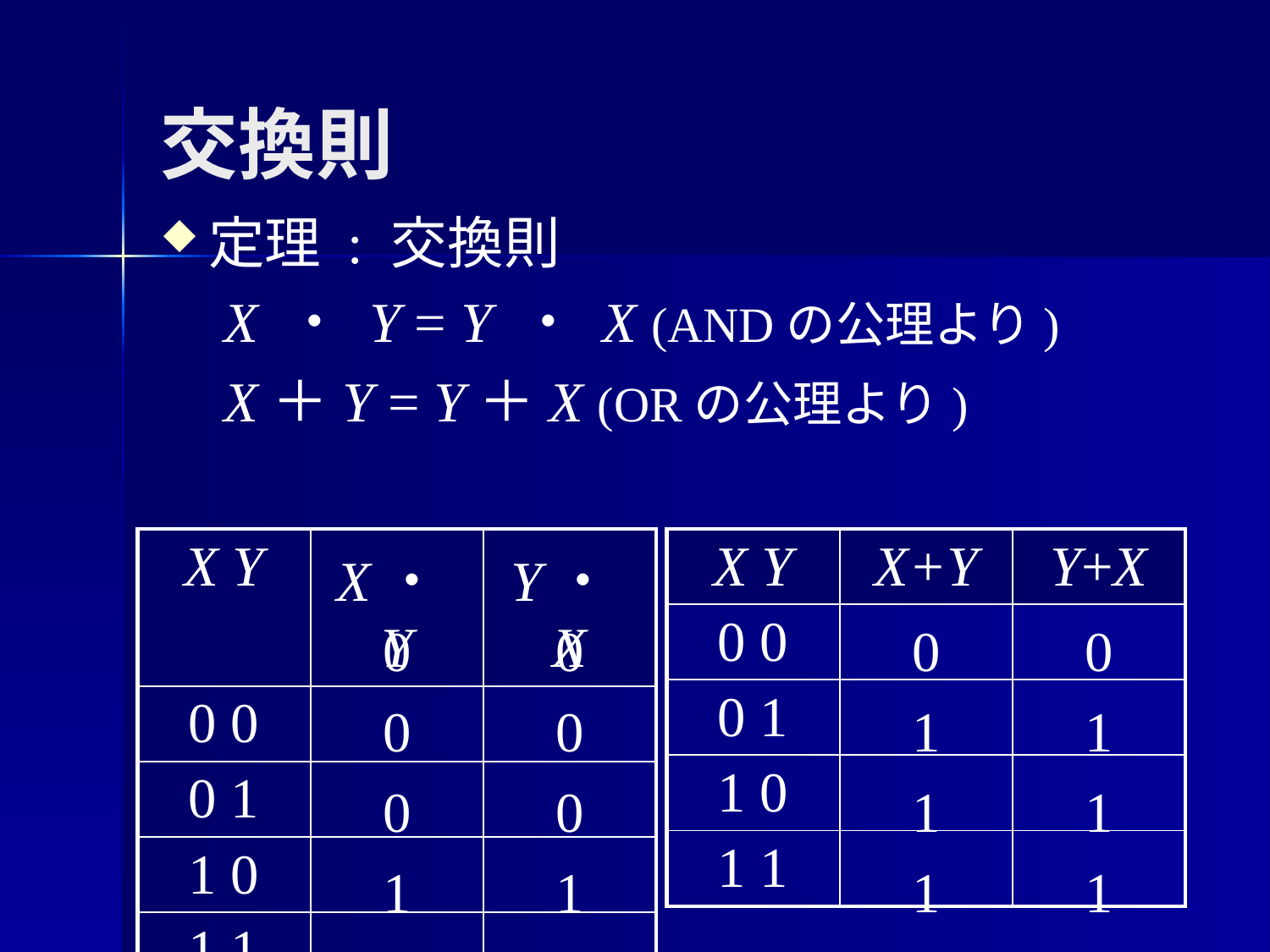

# 交換則
定理 : 交換則
X ・ Y = Y ・ X (ANDの公理より)
X＋Y = Y＋X (ORの公理より)

| X Y | X・Y | Y・X |
| --- | --- | --- |
| 0 0 |  |  |
| 0 1 |  |  |
| 1 0 |  |  |
| 1 1 |  |  |
| X Y | X+Y | Y+X |
| --- | --- | --- |
| 0 0 |  |  |
| 0 1 |  |  |
| 1 0 |  |  |
| 1 1 |  |  |
0
0
0
0
0
0
1
1
0
0
1
1
1
1
1
1